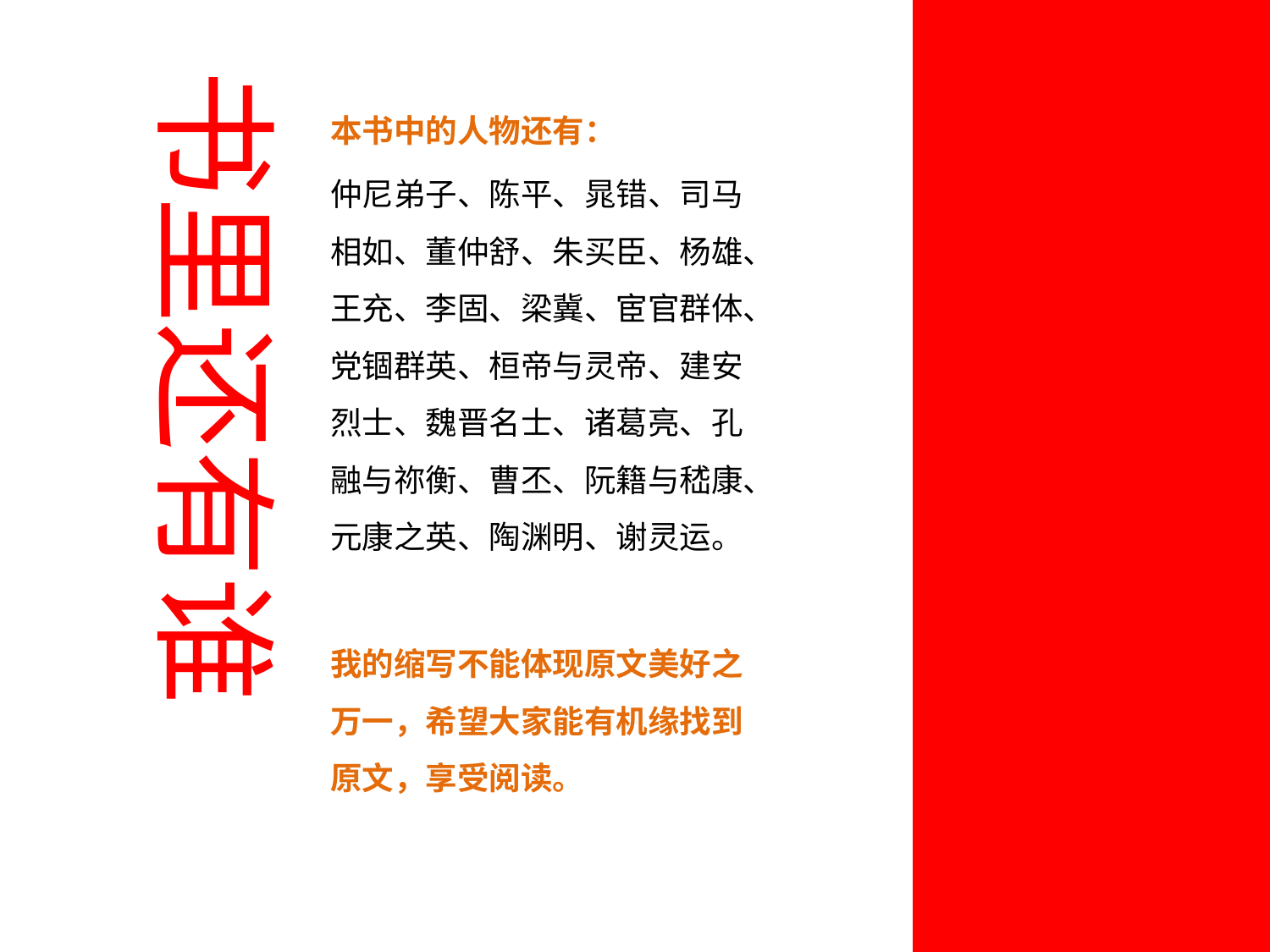

书里还有谁
本书中的人物还有：
仲尼弟子、陈平、晁错、司马相如、董仲舒、朱买臣、杨雄、王充、李固、梁冀、宦官群体、党锢群英、桓帝与灵帝、建安烈士、魏晋名士、诸葛亮、孔融与祢衡、曹丕、阮籍与嵇康、元康之英、陶渊明、谢灵运。

我的缩写不能体现原文美好之万一，希望大家能有机缘找到原文，享受阅读。